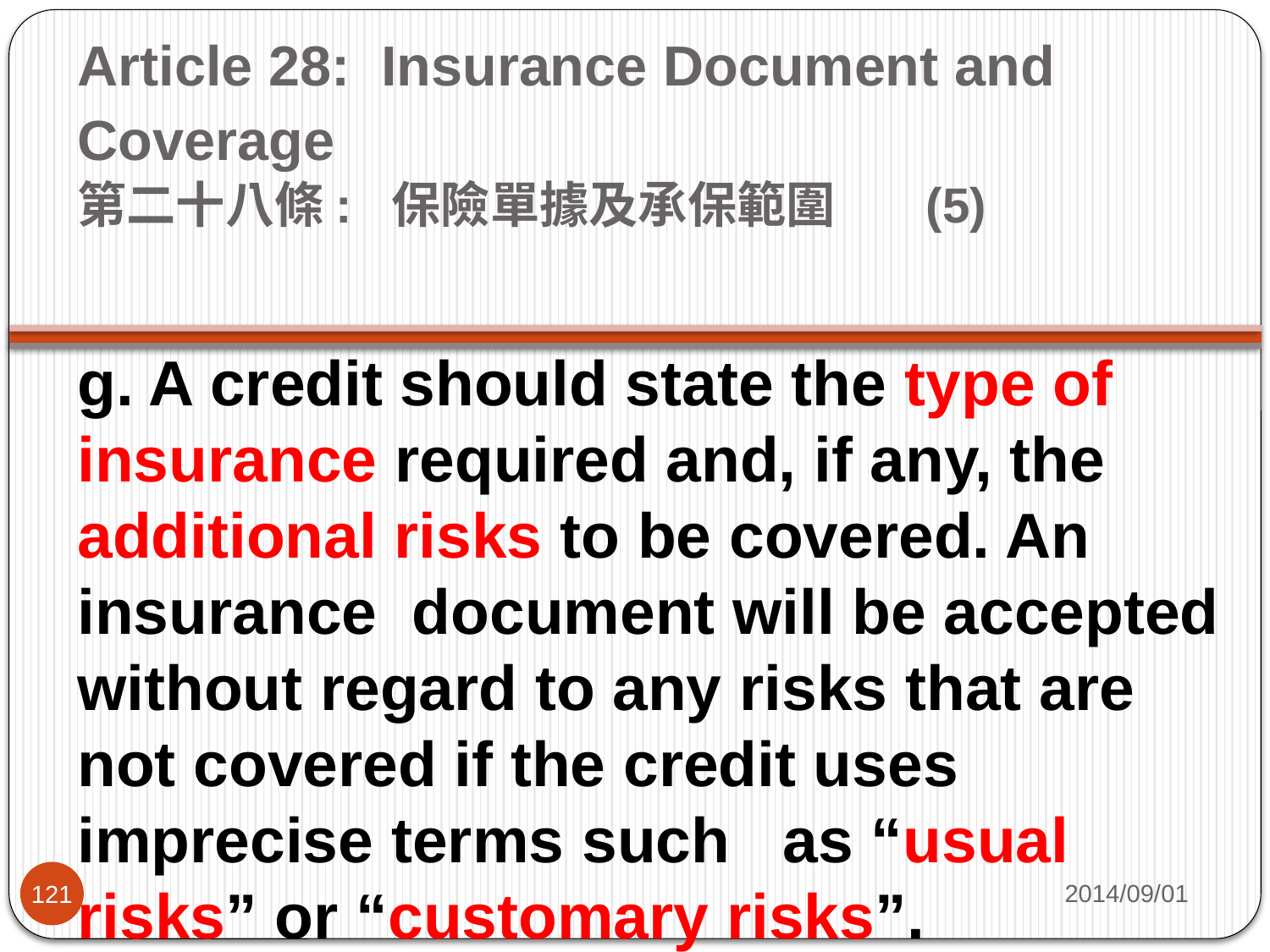

# Article 28:  Insurance Document and Coverage     第二十八條:  保險單據及承保範圍       (5)
g. A credit should state the type of insurance required and, if any, the additional risks to be covered. An insurance  document will be accepted without regard to any risks that are not covered if the credit uses imprecise terms such   as “usual risks” or “customary risks”.
2014/09/01
121